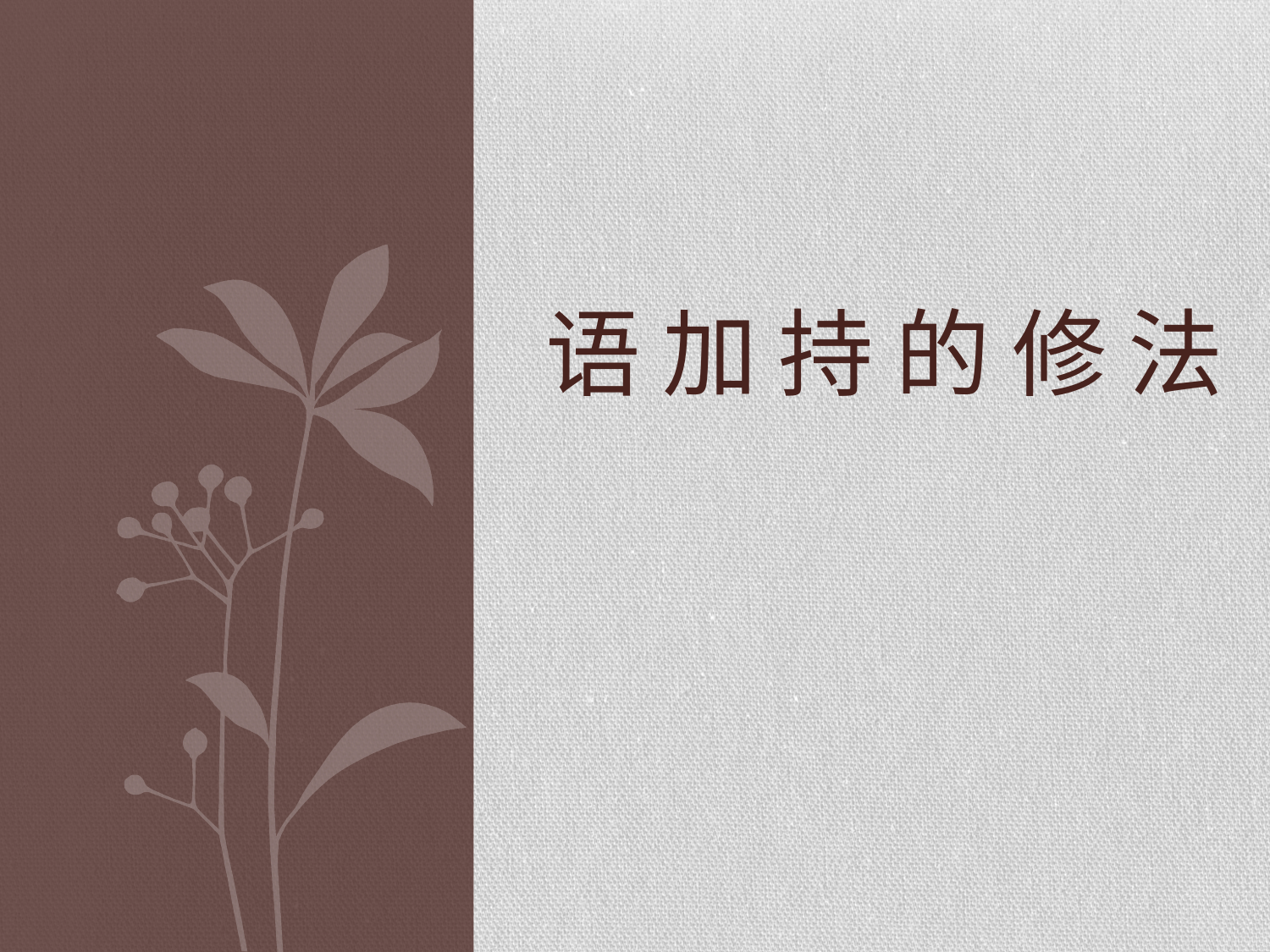

# 语 加 持 的 修 法